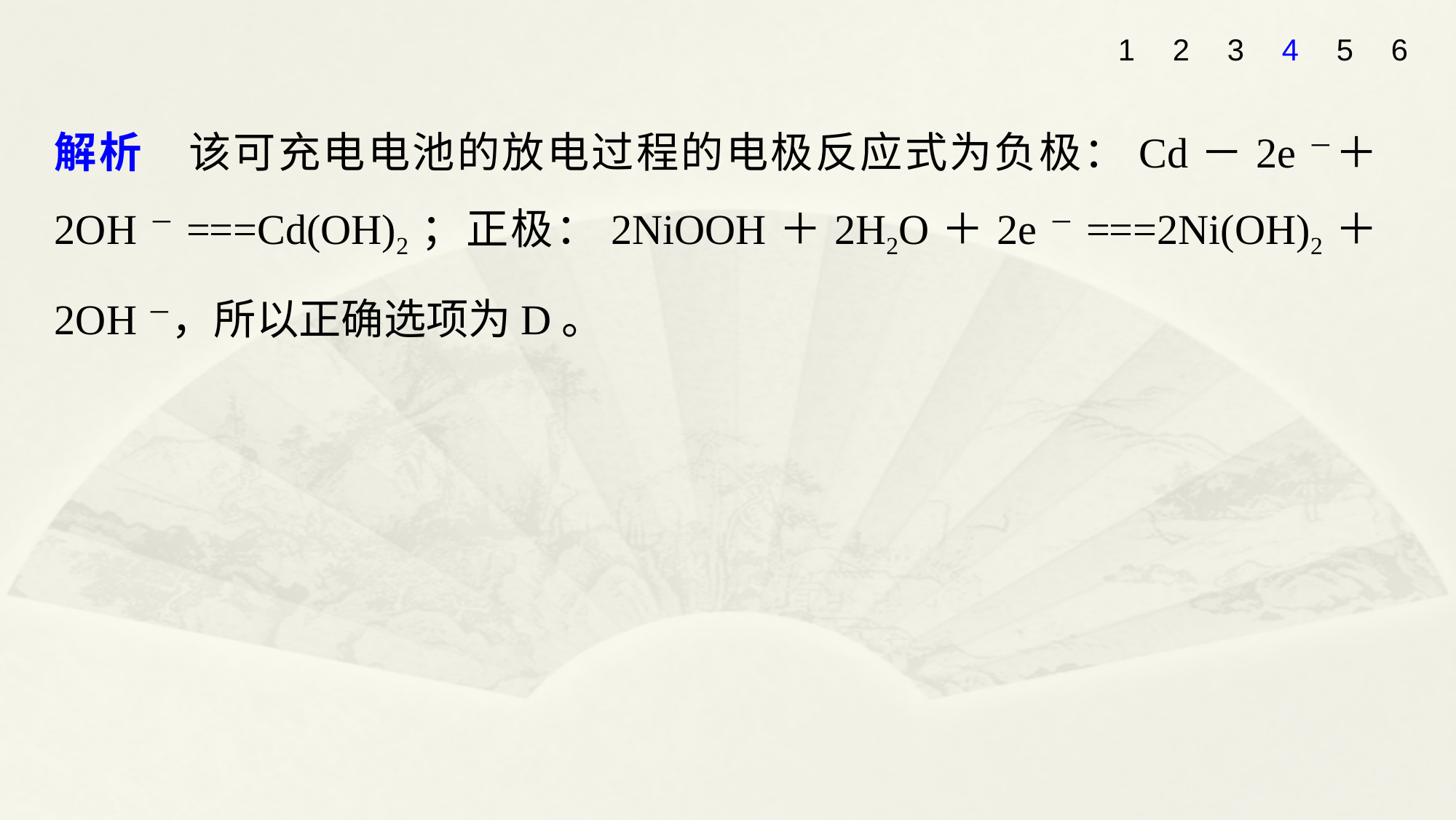

1
2
3
4
5
6
解析　该可充电电池的放电过程的电极反应式为负极：Cd－2e－＋2OH－===Cd(OH)2；正极：2NiOOH＋2H2O＋2e－===2Ni(OH)2＋2OH－，所以正确选项为D。